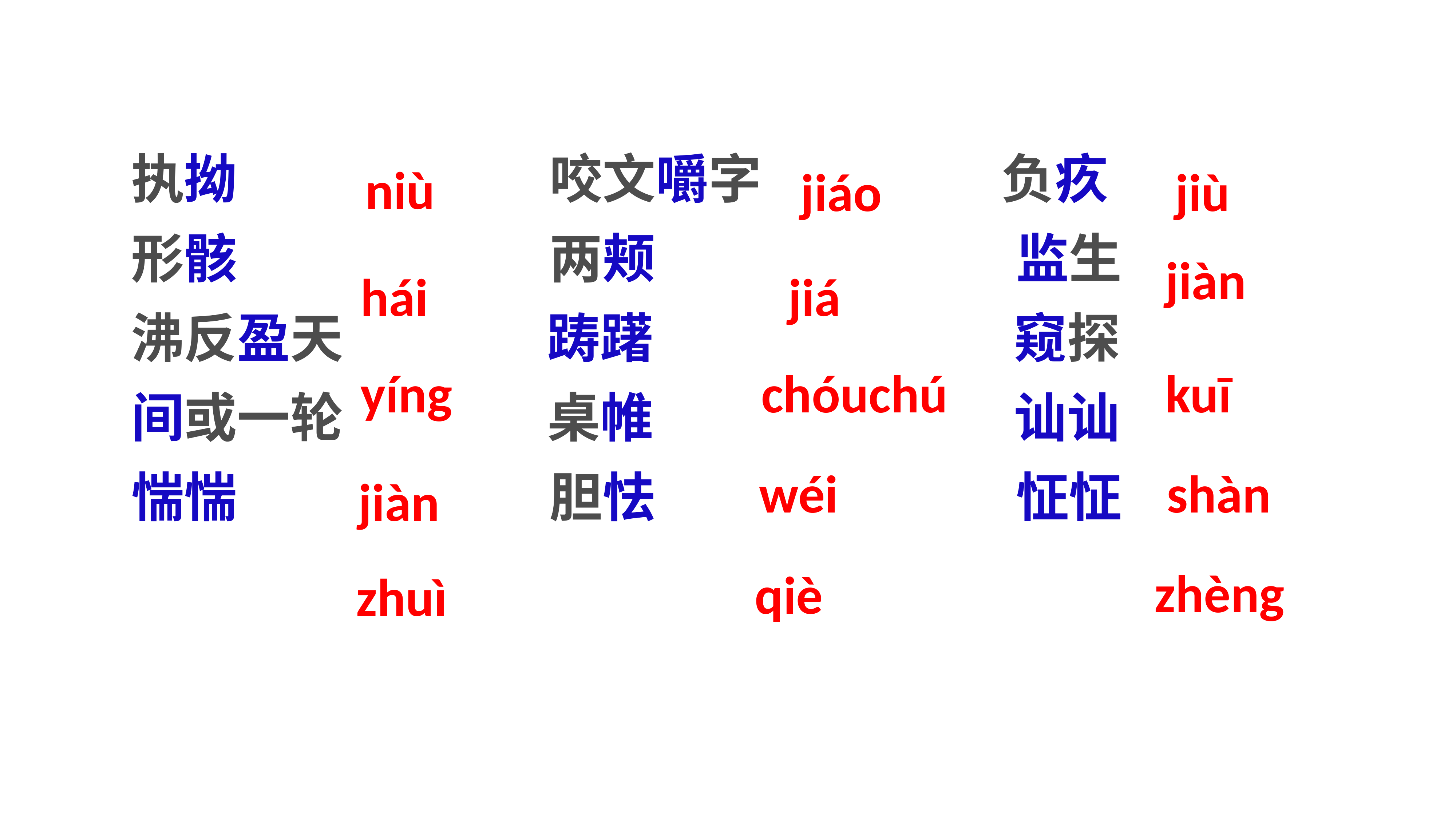

执拗                          咬文嚼字                    负疚
形骸                          两颊                              监生
沸反盈天                 踌躇                              窥探
间或一轮                 桌帷                              讪讪
惴惴                          胆怯                              怔怔
niù
jiáo
jiù
jiàn
hái
jiá
yíng
chóuchú
kuī
wéi
shàn
jiàn
zhèng
qiè
zhuì